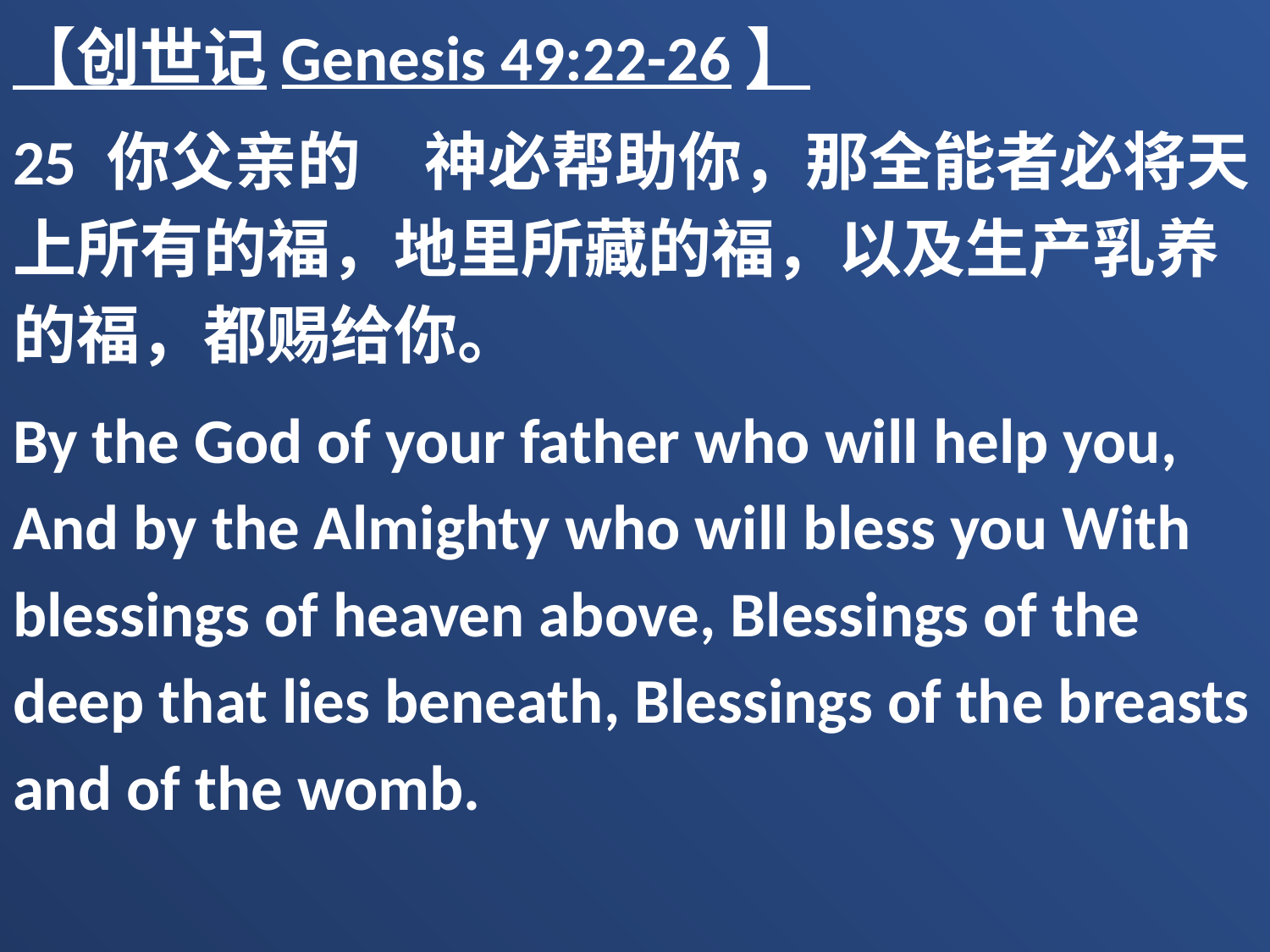

【创世记Genesis 49:22-26】
25 你父亲的　神必帮助你，那全能者必将天上所有的福，地里所藏的福，以及生产乳养的福，都赐给你。
By the God of your father who will help you, And by the Almighty who will bless you With blessings of heaven above, Blessings of the deep that lies beneath, Blessings of the breasts and of the womb.